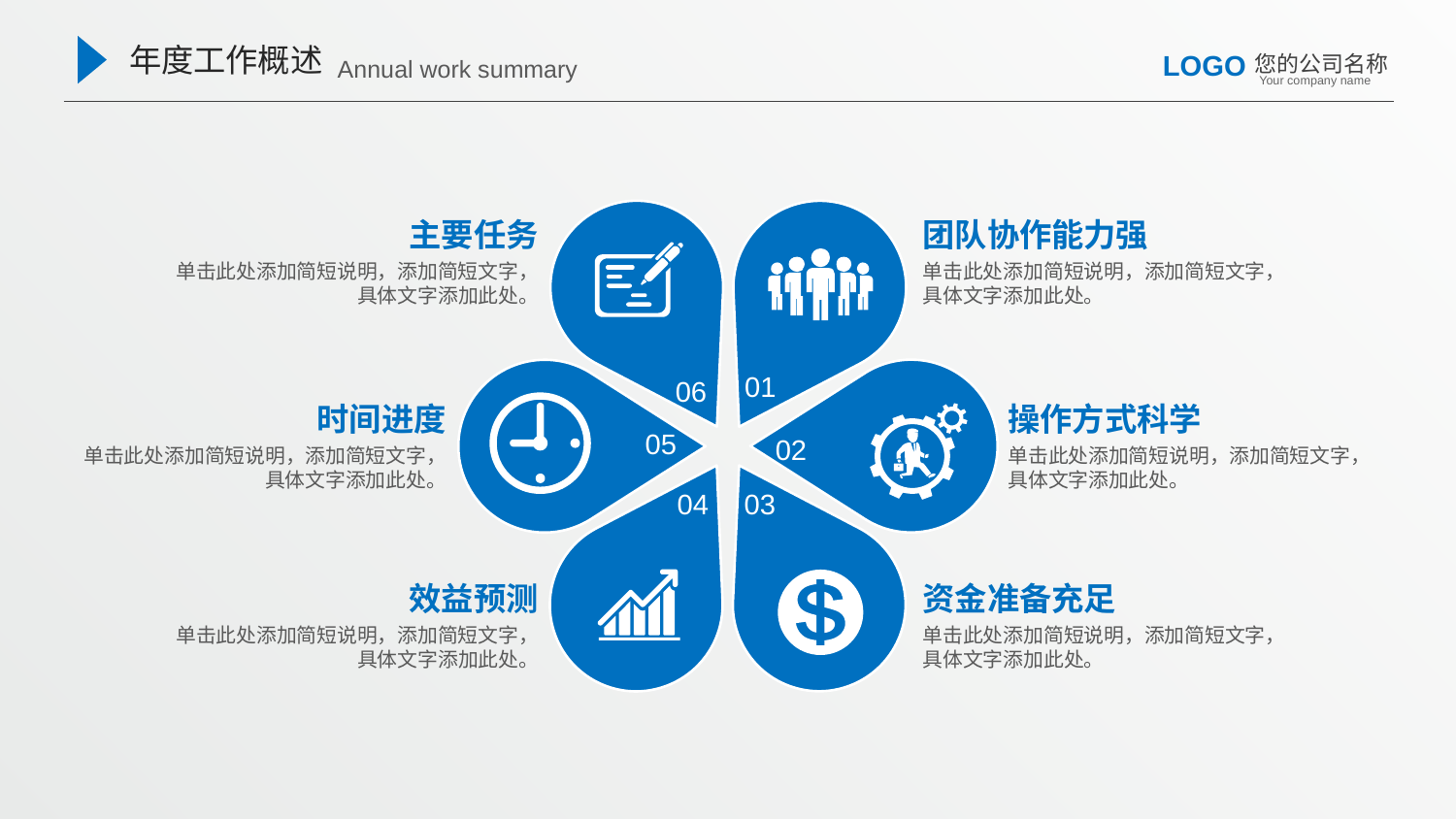

年度工作概述
Annual work summary
LOGO
您的公司名称
Your company name

主要任务
团队协作能力强

单击此处添加简短说明，添加简短文字，
具体文字添加此处。
单击此处添加简短说明，添加简短文字，
具体文字添加此处。

01
06

时间进度
操作方式科学

05
02
单击此处添加简短说明，添加简短文字，
具体文字添加此处。
单击此处添加简短说明，添加简短文字，
具体文字添加此处。

03
04

效益预测
资金准备充足
单击此处添加简短说明，添加简短文字，
具体文字添加此处。
单击此处添加简短说明，添加简短文字，
具体文字添加此处。